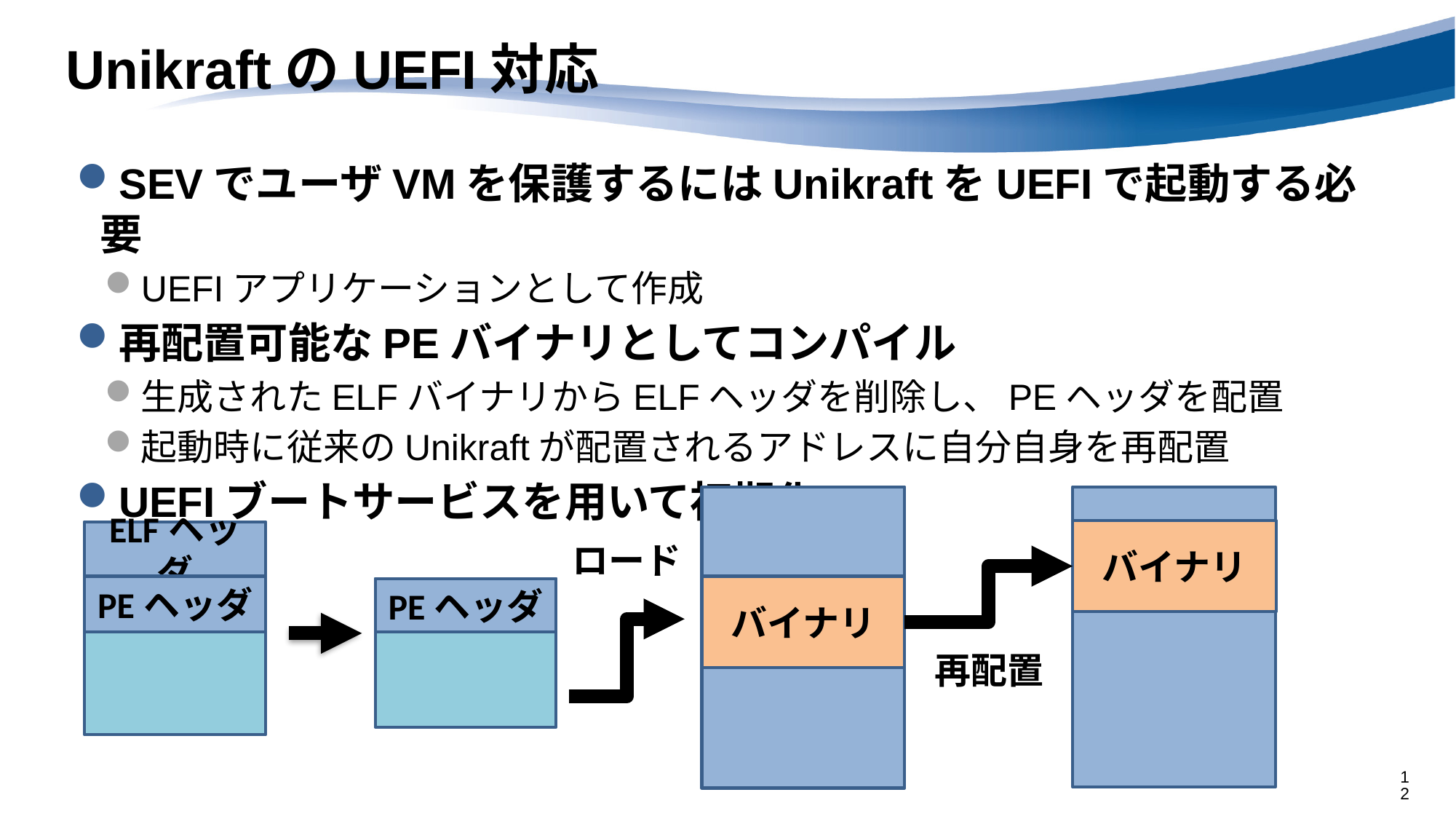

# UnikraftのUEFI対応
SEVでユーザVMを保護するにはUnikraftをUEFIで起動する必要
UEFIアプリケーションとして作成
再配置可能なPEバイナリとしてコンパイル
生成されたELFバイナリからELFヘッダを削除し、PEヘッダを配置
起動時に従来のUnikraftが配置されるアドレスに自分自身を再配置
UEFIブートサービスを用いて初期化

バイナリ

ELFヘッダ
ロード
PEヘッダ
バイナリ

PEヘッダ
再配置
12